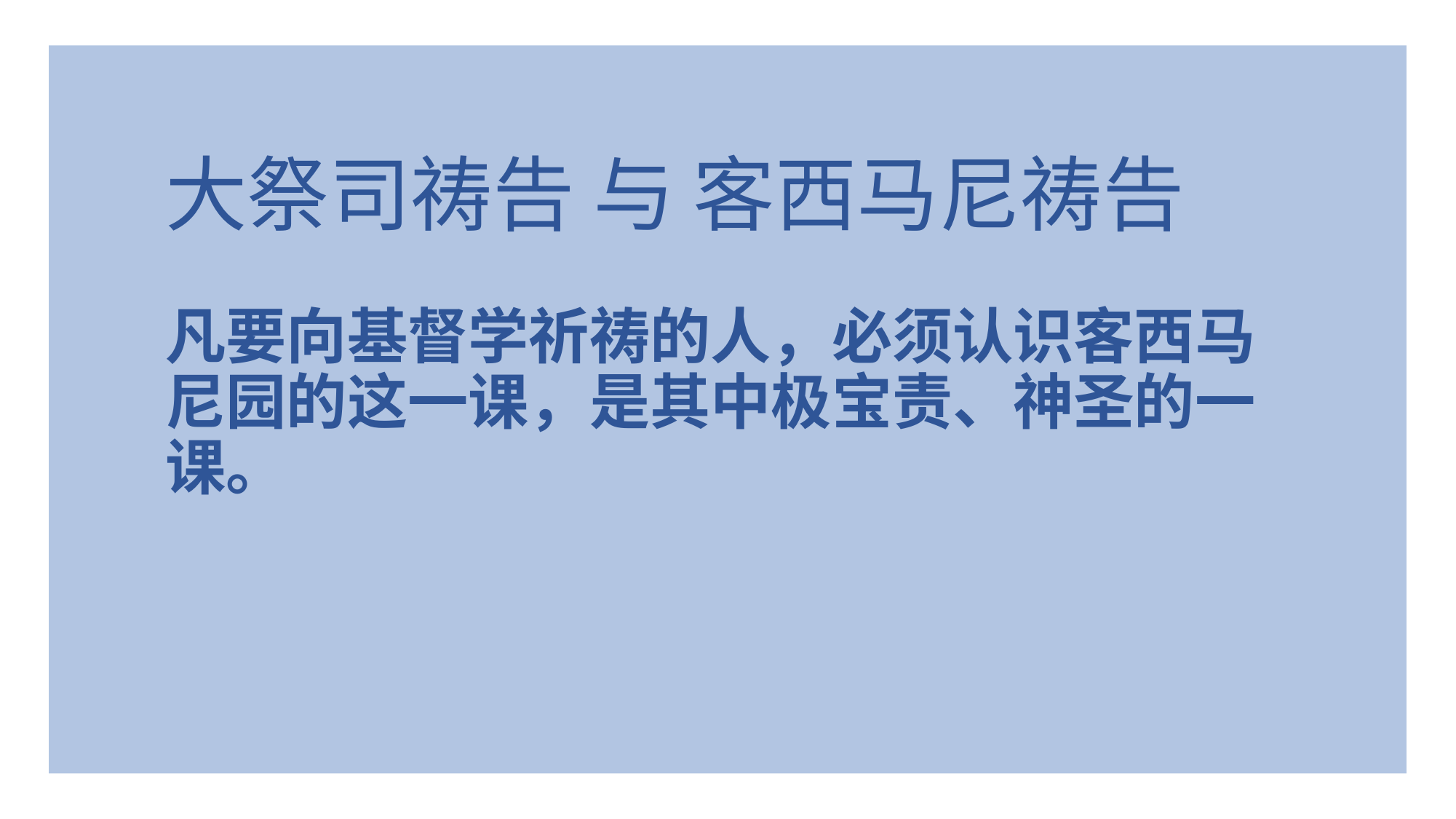

大祭司祷告 与 客西马尼祷告
凡要向基督学祈祷的人，必须认识客西马尼园的这一课，是其中极宝责、神圣的一课。